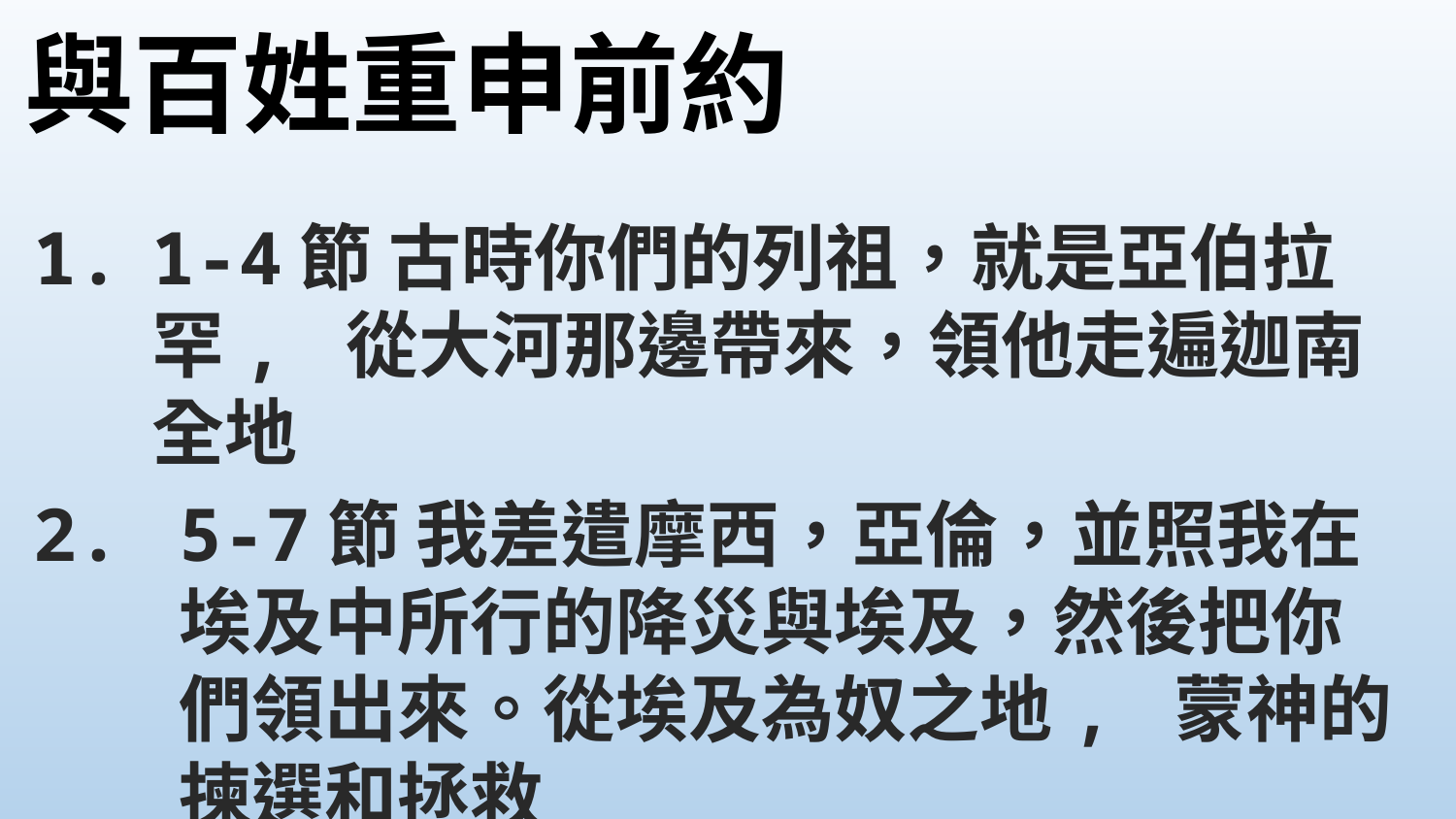

與百姓重申前約
#
1-4節 古時你們的列祖，就是亞伯拉罕, 從大河那邊帶來，領他走遍迦南全地
5-7節 我差遣摩西，亞倫，並照我在埃及中所行的降災與埃及，然後把你們領出來。從埃及為奴之地, 蒙神的揀選和拯救